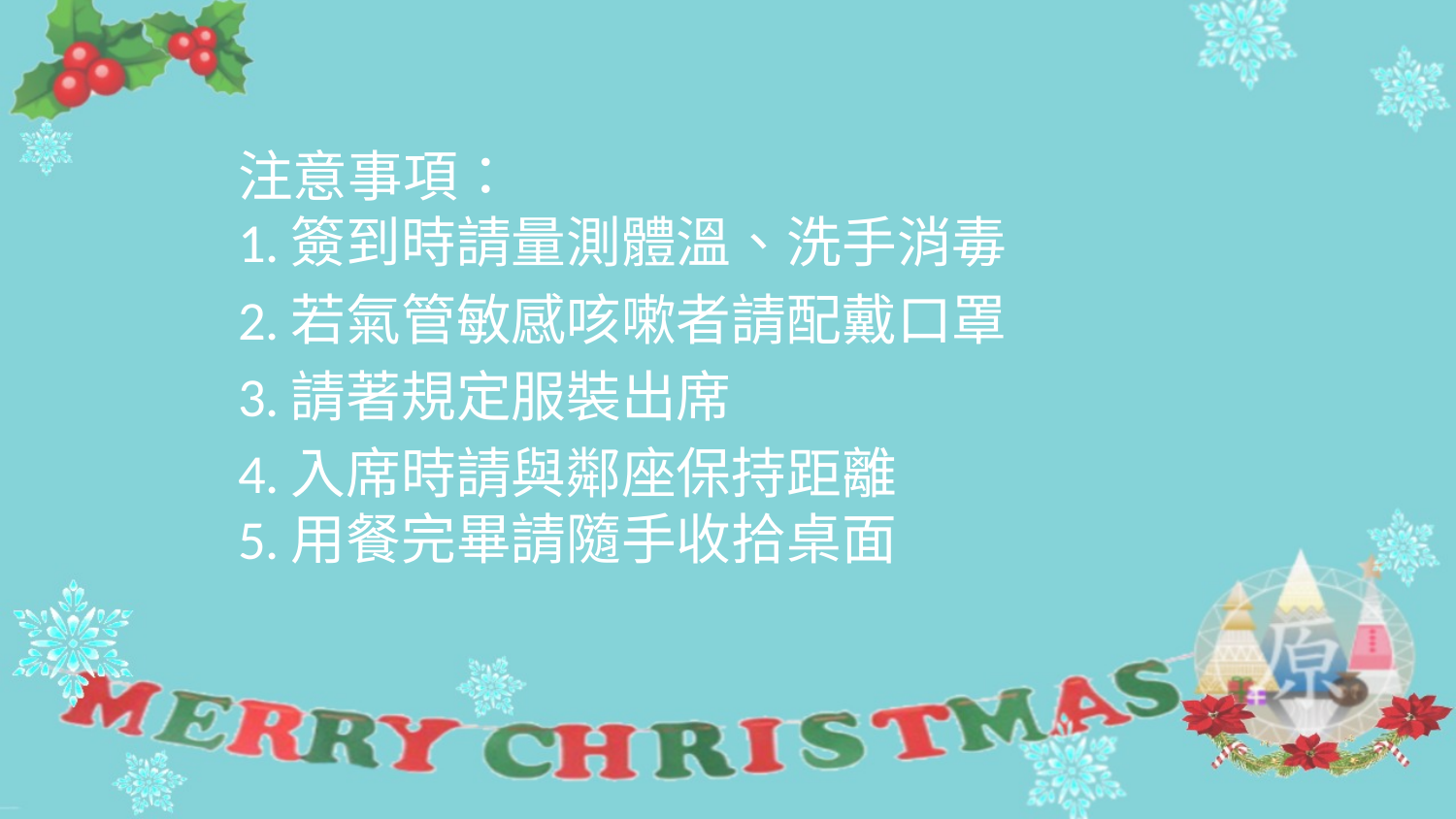

注意事項：
1.簽到時請量測體溫、洗手消毒
2.若氣管敏感咳嗽者請配戴口罩
3.請著規定服裝出席
4.入席時請與鄰座保持距離
5.用餐完畢請隨手收拾桌面